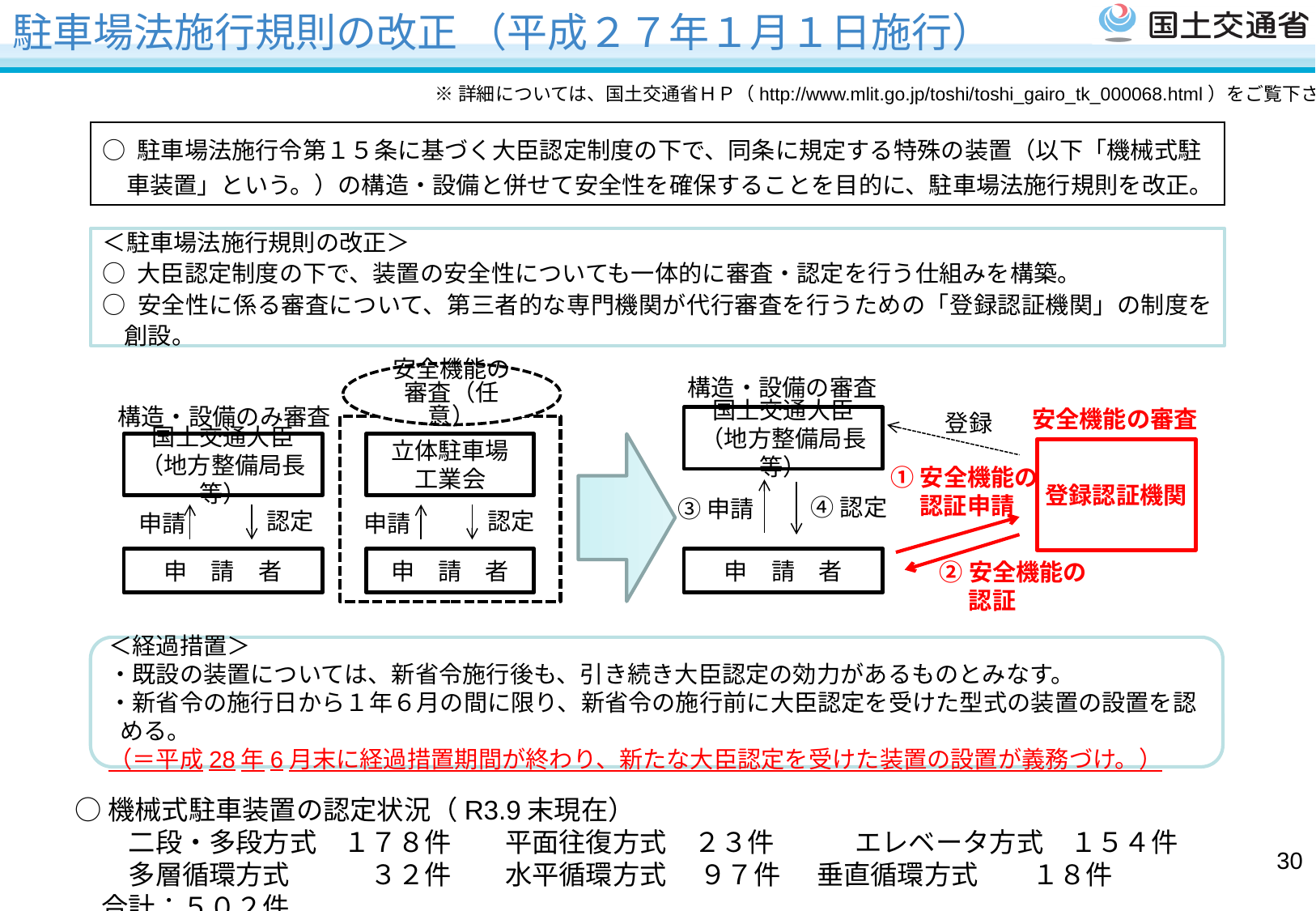

# 駐車場法施行規則の改正 （平成２７年１月１日施行）
※詳細については、国土交通省ＨＰ（http://www.mlit.go.jp/toshi/toshi_gairo_tk_000068.html）をご覧下さい。
○ 駐車場法施行令第１５条に基づく大臣認定制度の下で、同条に規定する特殊の装置（以下「機械式駐車装置」という。）の構造・設備と併せて安全性を確保することを目的に、駐車場法施行規則を改正。
＜駐車場法施行規則の改正＞
○ 大臣認定制度の下で、装置の安全性についても一体的に審査・認定を行う仕組みを構築。
○ 安全性に係る審査について、第三者的な専門機関が代行審査を行うための「登録認証機関」の制度を創設。
安全機能の
審査（任意）
構造・設備の審査
構造・設備のみ審査
安全機能の審査
登録
国土交通大臣
（地方整備局長等）

国土交通大臣
（地方整備局長等）
立体駐車場
工業会
登録認証機関
①安全機能の
　 認証申請

④認定
③申請
認定
認定
申請
申請
申　請　者
申　請　者
申　請　者
②安全機能の
　 認証
＜経過措置＞
・既設の装置については、新省令施行後も、引き続き大臣認定の効力があるものとみなす。
・新省令の施行日から１年６月の間に限り、新省令の施行前に大臣認定を受けた型式の装置の設置を認める。
（＝平成28年6月末に経過措置期間が終わり、新たな大臣認定を受けた装置の設置が義務づけ。）
○機械式駐車装置の認定状況（R3.9末現在）
　　二段・多段方式　１７８件　　平面往復方式　２３件　　　エレベータ方式　１５４件
　　多層循環方式　　　３２件　　水平循環方式 　９７件      垂直循環方式　　１８件　　　　　合計：５０２件
30